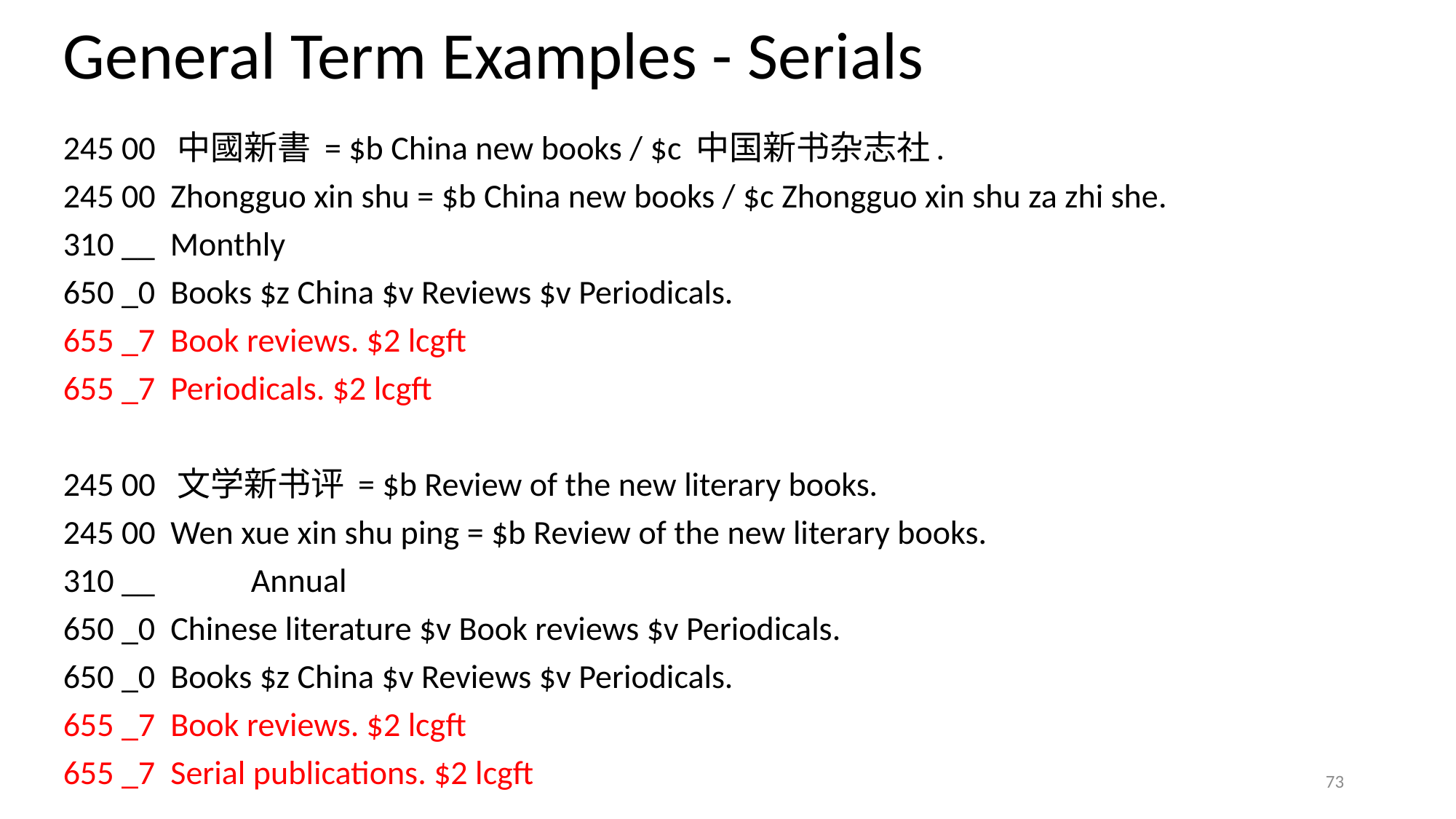

# General Term Examples - Serials
245 00  中國新書 = $b China new books / $c 中国新书杂志社.
245 00  Zhongguo xin shu = $b China new books / $c Zhongguo xin shu za zhi she.
310 __  Monthly
650 _0  Books $z China $v Reviews $v Periodicals.
655 _7  Book reviews. $2 lcgft
655 _7  Periodicals. $2 lcgft

245 00  文学新书评 = $b Review of the new literary books.
245 00  Wen xue xin shu ping = $b Review of the new literary books.
310 __	  Annual
650 _0  Chinese literature $v Book reviews $v Periodicals.
650 _0  Books $z China $v Reviews $v Periodicals.
655 _7  Book reviews. $2 lcgft
655 _7  Serial publications. $2 lcgft
73